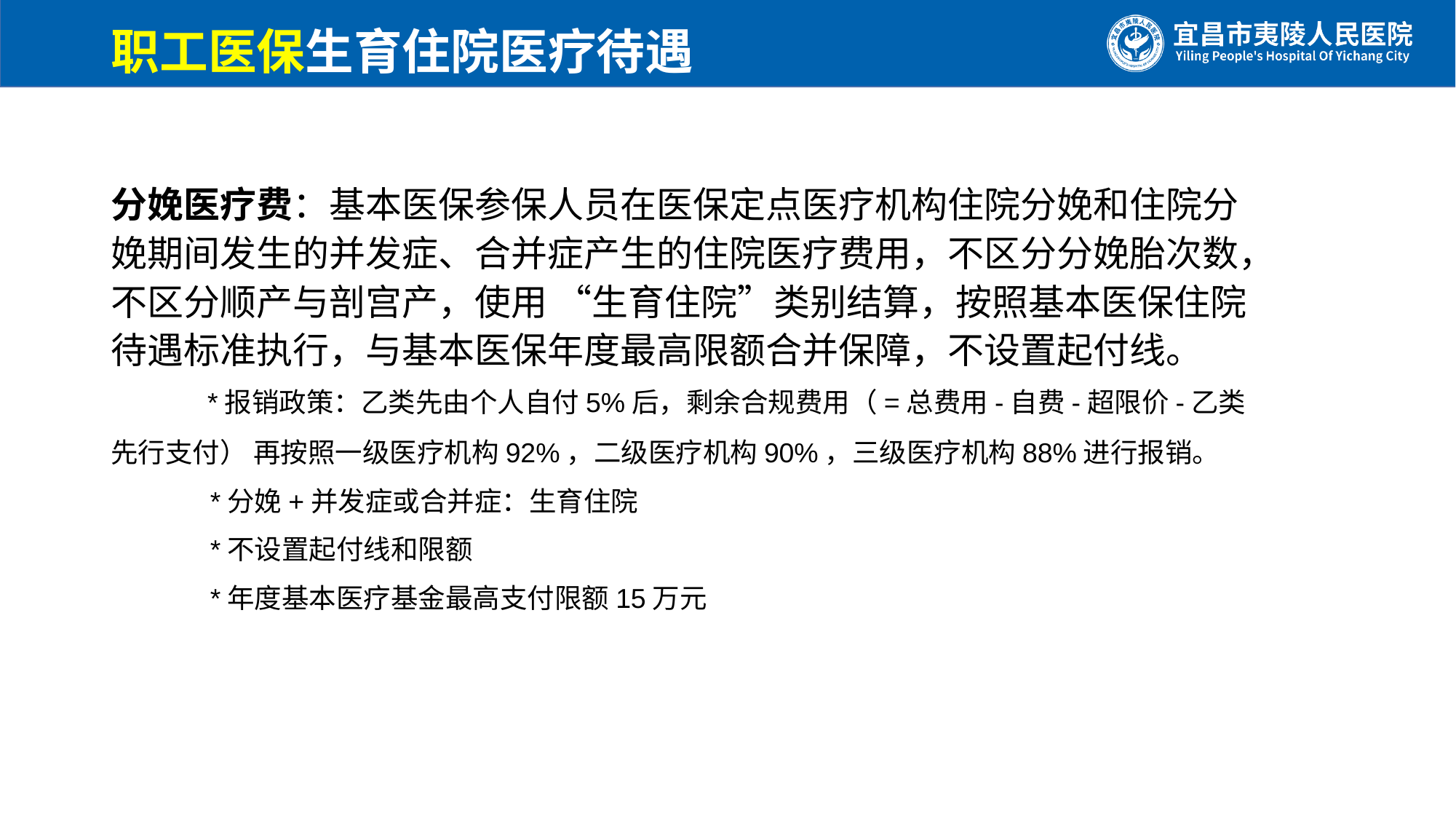

职工医保生育住院医疗待遇

分娩医疗费：基本医保参保人员在医保定点医疗机构住院分娩和住院分娩期间发生的并发症、合并症产生的住院医疗费用，不区分分娩胎次数，不区分顺产与剖宫产，使用 “生育住院”类别结算，按照基本医保住院待遇标准执行，与基本医保年度最高限额合并保障，不设置起付线。
          *报销政策：乙类先由个人自付5%后，剩余合规费用（=总费用-自费-超限价-乙类先行支付） 再按照一级医疗机构92%，二级医疗机构90%，三级医疗机构88%进行报销。
             *分娩+并发症或合并症：生育住院
             *不设置起付线和限额
             *年度基本医疗基金最高支付限额15万元